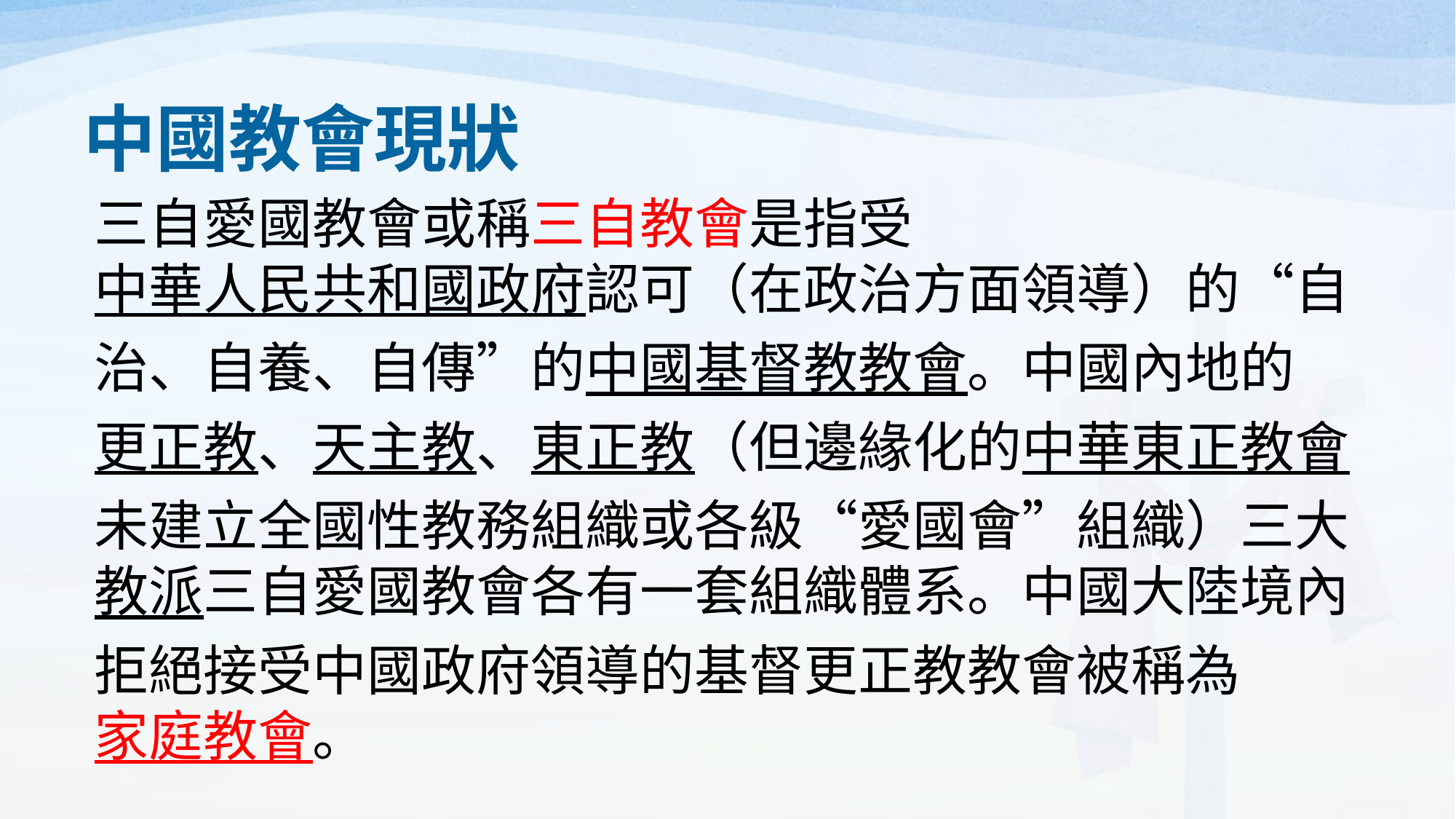

# 中國教會現狀
三自愛國教會或稱三自教會是指受中華人民共和國政府認可（在政治方面領導）的“自治、自養、自傳”的中國基督教教會。中國內地的更正教、天主教、東正教（但邊緣化的中華東正教會未建立全國性教務組織或各級“愛國會”組織）三大教派三自愛國教會各有一套組織體系。中國大陸境內拒絕接受中國政府領導的基督更正教教會被稱為家庭教會。